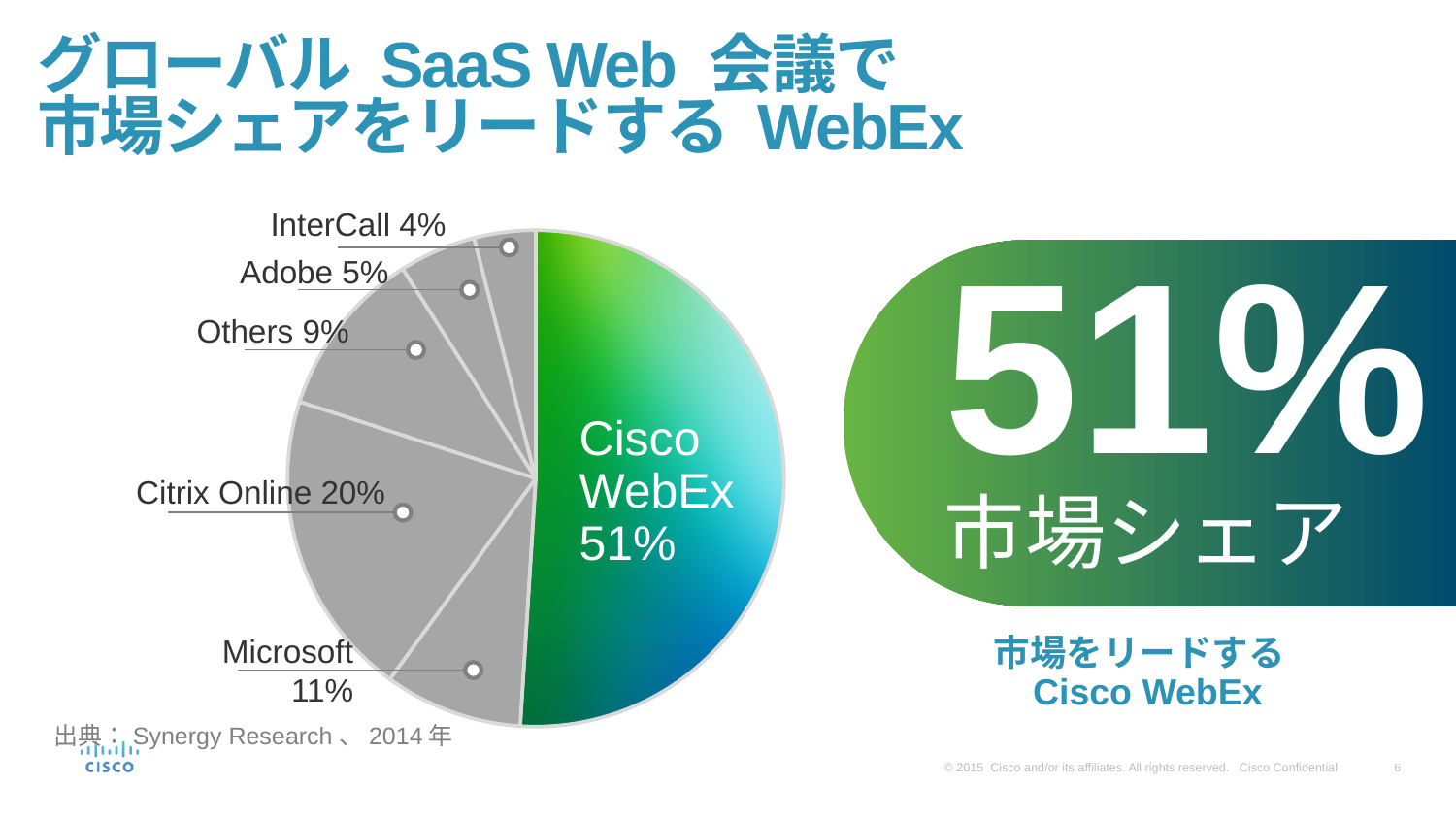

# グローバル SaaS Web 会議で 市場シェアをリードする WebEx

InterCall 4%

### Chart

| Category | Series 1 | Column1 | Column2 |
|---|---|---|---|
| Category 1 | 51.0 | None | None |
| Category 2 | 9.0 | None | None |
| Category 3 | 20.0 | None | None |
| Category 4 | 11.0 | None | None |
| Category 5 | 5.0 | None | None |
| Category 6 | 4.0 | None | None |
Adobe 5%

Others 9%

Cisco
WebEx
51%
Citrix Online 20%

Microsoft 11%

51%
市場シェア
市場をリードする
 Cisco WebEx
出典：Synergy Research、2014年